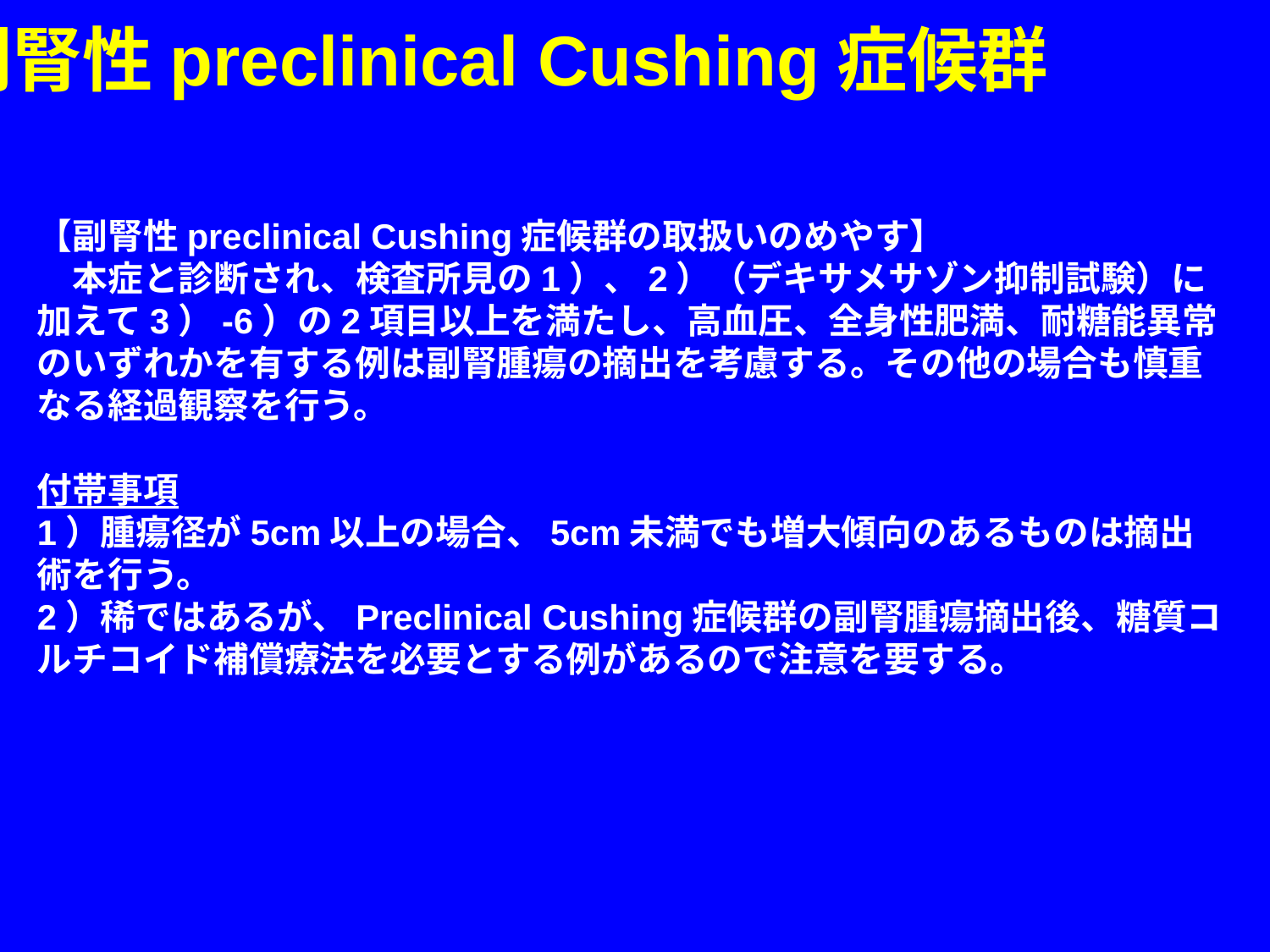

副腎性preclinical Cushing症候群
【副腎性preclinical Cushing症候群の取扱いのめやす】
　本症と診断され、検査所見の1）、2）（デキサメサゾン抑制試験）に加えて3）-6）の2項目以上を満たし、高血圧、全身性肥満、耐糖能異常のいずれかを有する例は副腎腫瘍の摘出を考慮する。その他の場合も慎重なる経過観察を行う。

付帯事項
1）腫瘍径が5cm以上の場合、5cm未満でも増大傾向のあるものは摘出術を行う。
2）稀ではあるが、Preclinical Cushing症候群の副腎腫瘍摘出後、糖質コルチコイド補償療法を必要とする例があるので注意を要する。